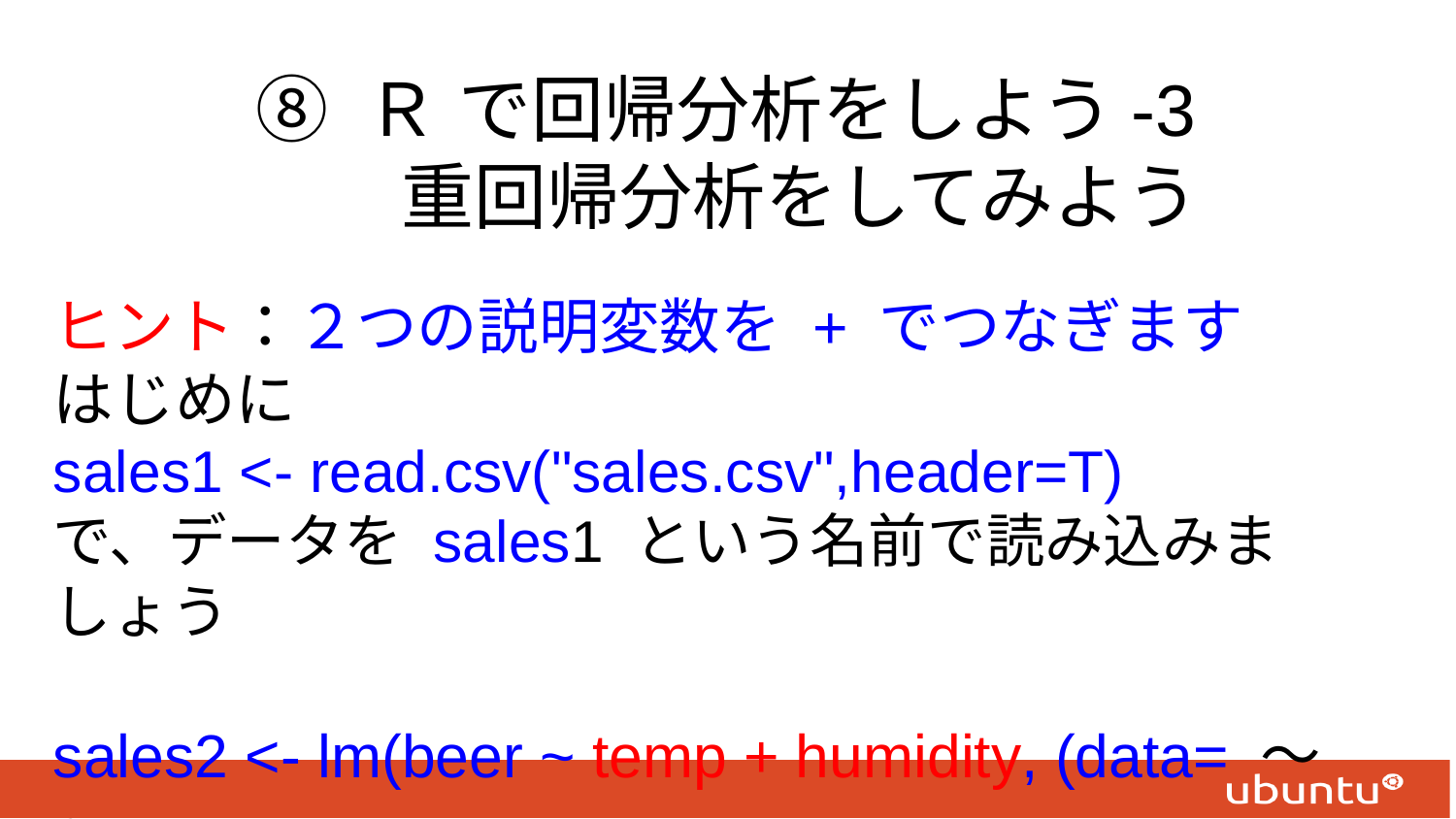

# ⑧ Ｒ で回帰分析をしよう-3
　　重回帰分析をしてみよう

ヒント：２つの説明変数を + でつなぎます
はじめに
sales1 <- read.csv("sales.csv",header=T)
で、データを sales1 という名前で読み込みましょう

sales2 <- lm(beer ~ temp + humidity, (data= 〜〜